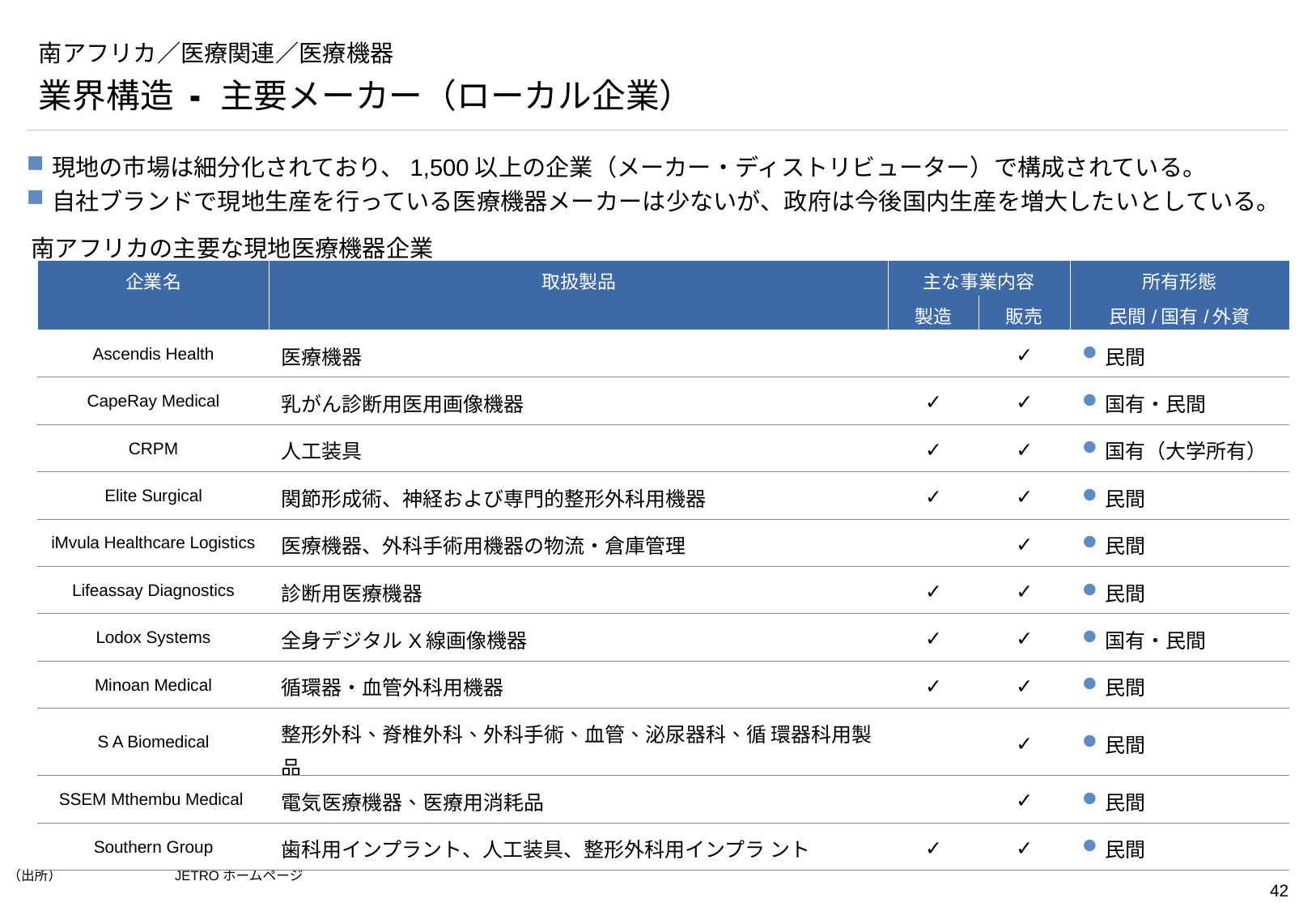

# 南アフリカ／医療関連／医療機器
業界構造 - 主要メーカー（ローカル企業）
現地の市場は細分化されており、1,500以上の企業（メーカー・ディストリビューター）で構成されている。
自社ブランドで現地生産を行っている医療機器メーカーは少ないが、政府は今後国内生産を増大したいとしている。
南アフリカの主要な現地医療機器企業
| 企業名 | 取扱製品 | 主な事業内容 |  | 所有形態 |
| --- | --- | --- | --- | --- |
|  |  | 製造 | 販売 | 民間/国有/外資 |
| Ascendis Health | 医療機器 |  | ✓ | 民間 |
| CapeRay Medical | 乳がん診断用医用画像機器 | ✓ | ✓ | 国有・民間 |
| CRPM | 人工装具 | ✓ | ✓ | 国有（大学所有） |
| Elite Surgical | 関節形成術、神経および専門的整形外科用機器 | ✓ | ✓ | 民間 |
| iMvula Healthcare Logistics | 医療機器、外科手術用機器の物流・倉庫管理 |  | ✓ | 民間 |
| Lifeassay Diagnostics | 診断用医療機器 | ✓ | ✓ | 民間 |
| Lodox Systems | 全身デジタルX線画像機器 | ✓ | ✓ | 国有・民間 |
| Minoan Medical | 循環器・血管外科用機器 | ✓ | ✓ | 民間 |
| S A Biomedical | 整形外科、脊椎外科、外科手術、血管、泌尿器科、循 環器科用製品 |  | ✓ | 民間 |
| SSEM Mthembu Medical | 電気医療機器、医療用消耗品 |  | ✓ | 民間 |
| Southern Group | 歯科用インプラント、人工装具、整形外科用インプラ ント | ✓ | ✓ | 民間 |
（出所）	JETROホームページ
https://www.jetro.go.jp/ext_images/_Reports/02/2021/a817acb6070d228b/202107.pdf
https://www.jetro.go.jp/biz/areareports/special/2021/0901/7646d7e14d807621.html